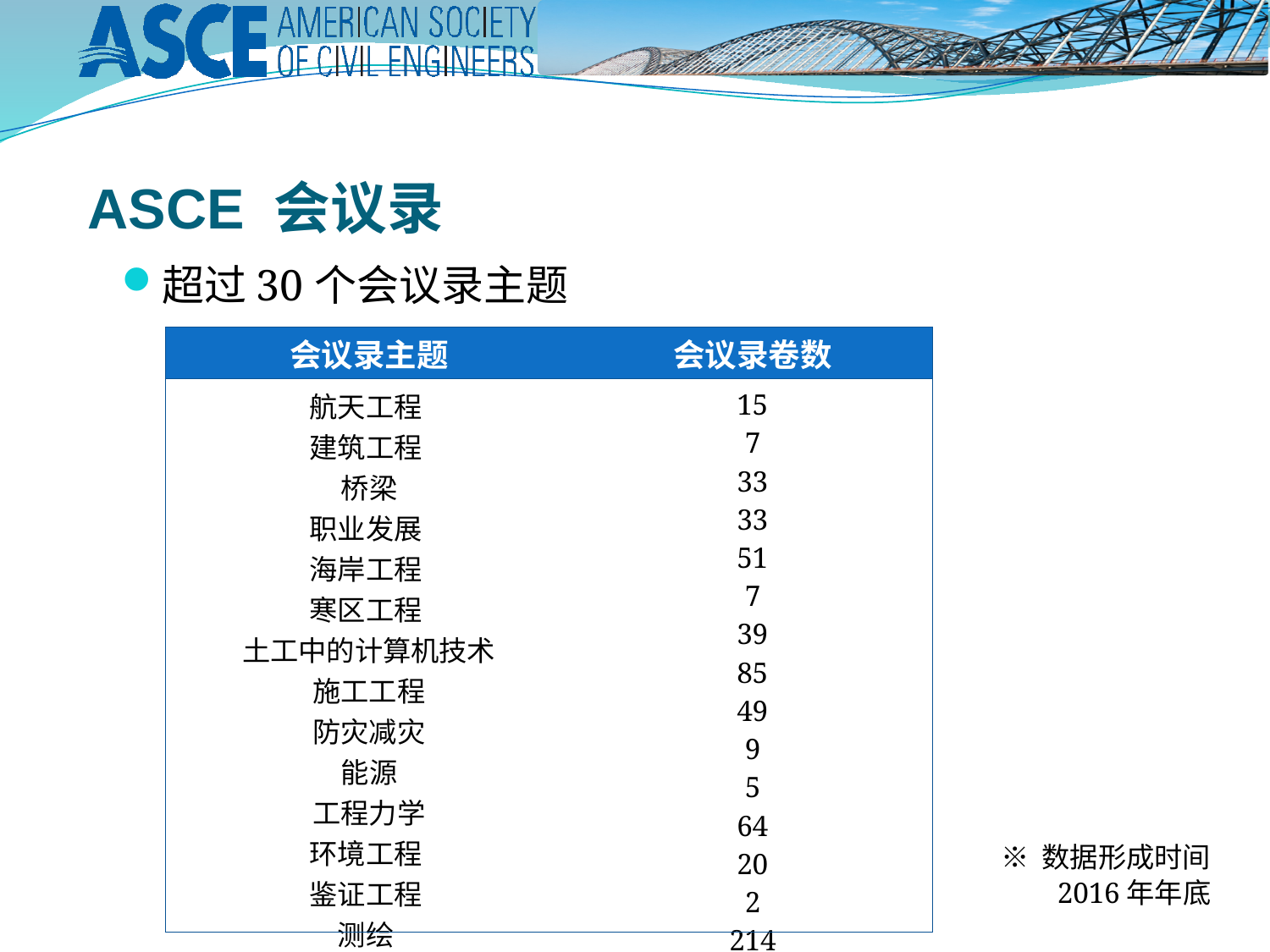

ASCE 会议录
超过30个会议录主题

| 会议录主题 | 会议录卷数 |
| --- | --- |
| 航天工程  建筑工程  桥梁 职业发展  海岸工程  寒区工程  土工中的计算机技术 施工工程 防灾减灾 能源 工程力学 环境工程  鉴证工程  测绘  地质技术  海洋工程 | 15 7 33 33 51 7 39 85 49 9 5 64 20 2 214 30 |
※ 数据形成时间
2016年年底